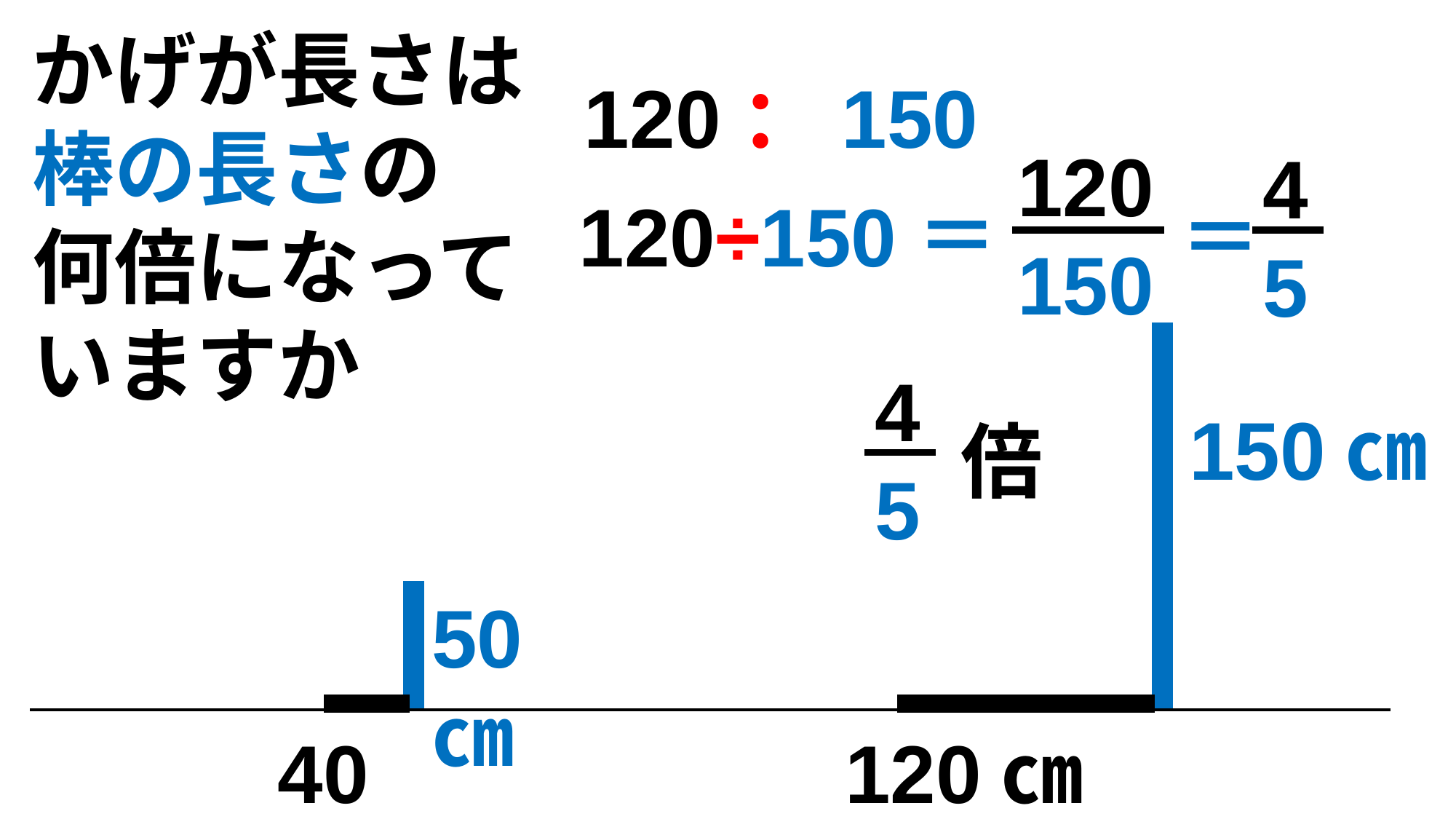

かげが長さは
棒の長さの
何倍になって
いますか
120：150
120
150
4
5
120÷150＝
＝
4
5
150㎝
倍
50㎝
40㎝
120㎝